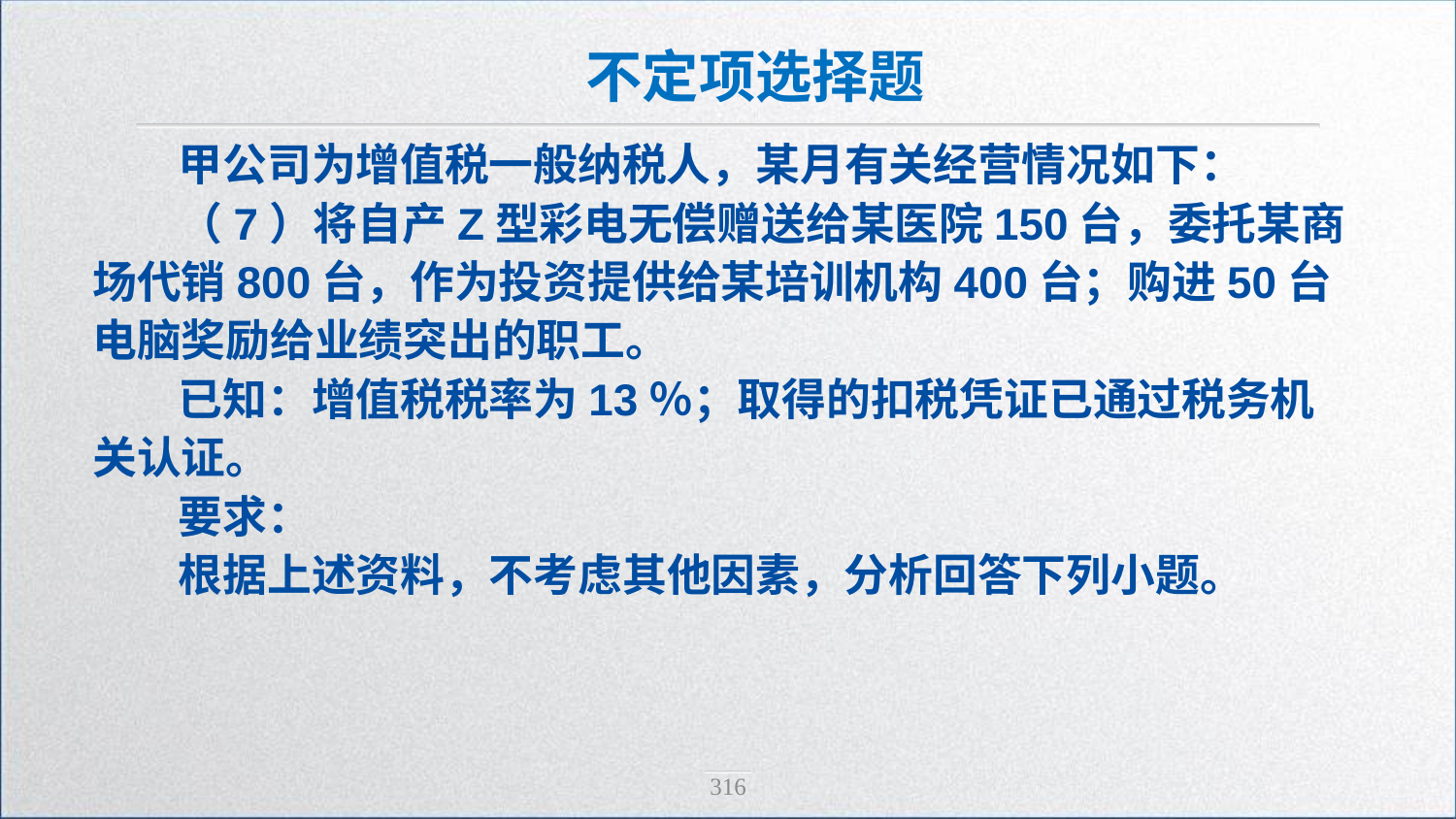

不定项选择题
甲公司为增值税一般纳税人，某月有关经营情况如下：
（7）将自产Z型彩电无偿赠送给某医院150台，委托某商场代销800台，作为投资提供给某培训机构400台；购进50台电脑奖励给业绩突出的职工。
已知：增值税税率为13％；取得的扣税凭证已通过税务机关认证。
要求：
根据上述资料，不考虑其他因素，分析回答下列小题。

316